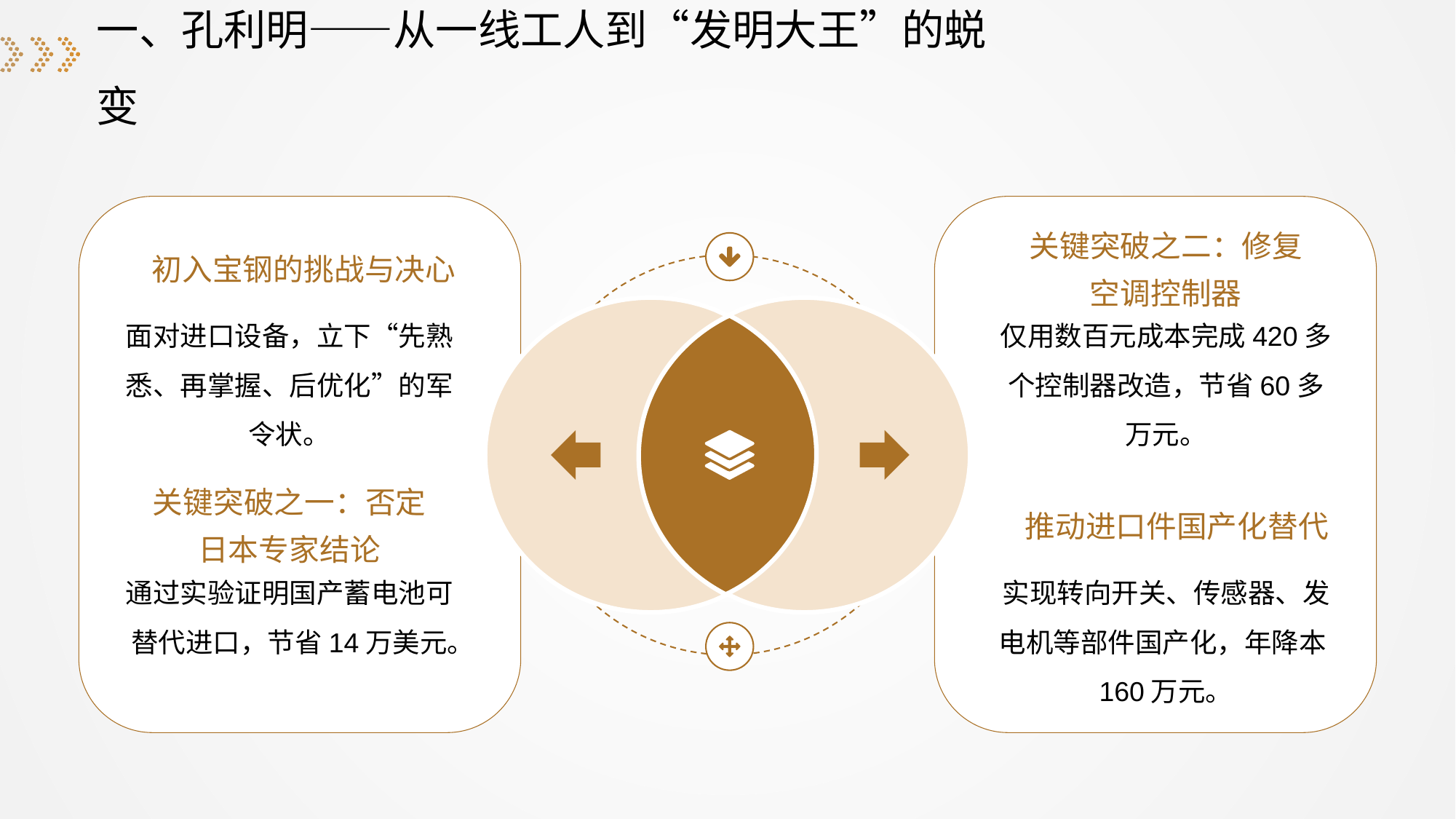

一、孔利明——从一线工人到“发明大王”的蜕变

初入宝钢的挑战与决心
关键突破之二：修复空调控制器

面对进口设备，立下“先熟悉、再掌握、后优化”的军令状。
仅用数百元成本完成420多个控制器改造，节省60多万元。

关键突破之一：否定日本专家结论
推动进口件国产化替代
通过实验证明国产蓄电池可替代进口，节省14万美元。
实现转向开关、传感器、发电机等部件国产化，年降本160万元。